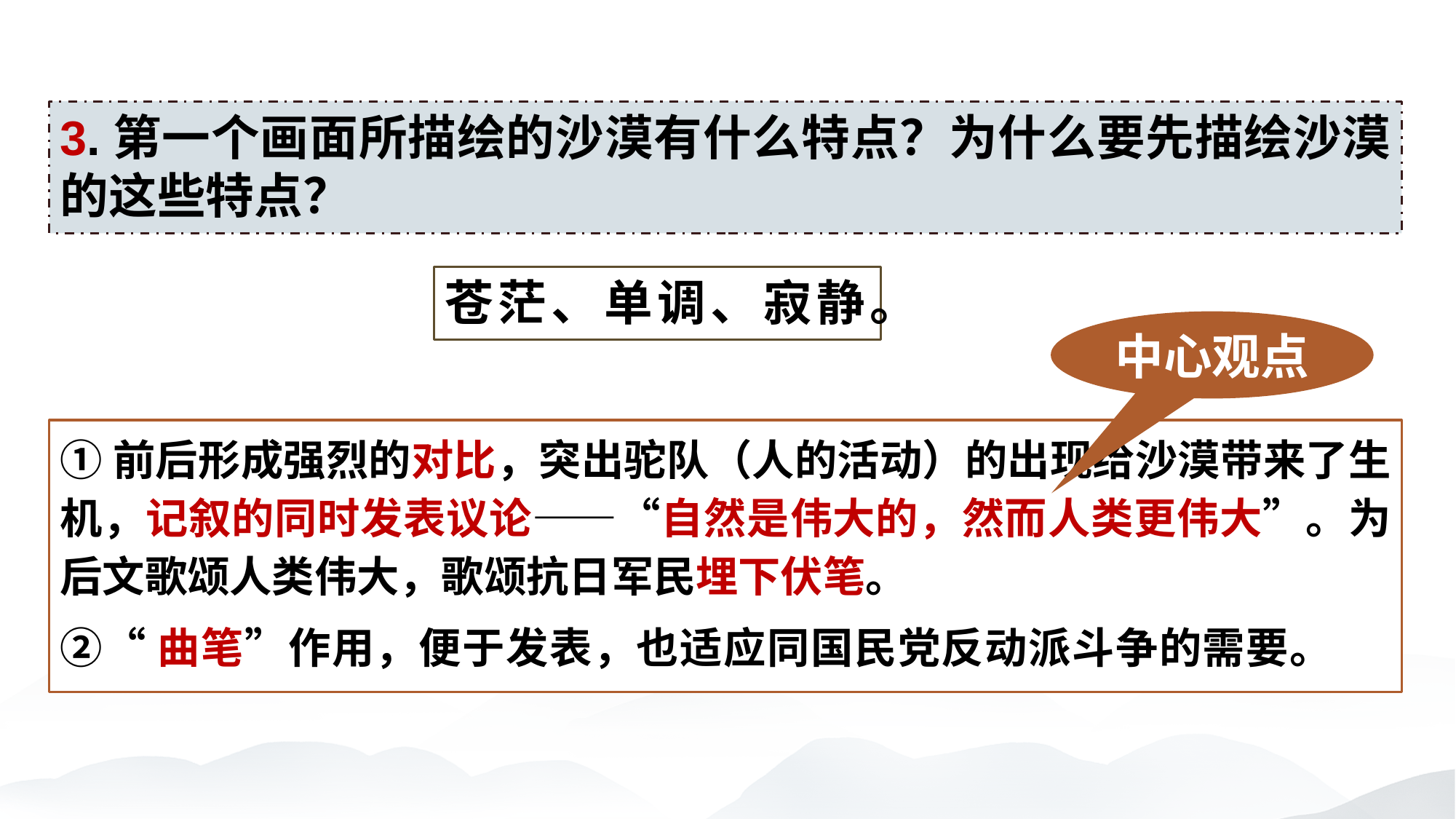

3.第一个画面所描绘的沙漠有什么特点？为什么要先描绘沙漠的这些特点？
苍茫、单调、寂静。

中心观点
①前后形成强烈的对比，突出驼队（人的活动）的出现给沙漠带来了生机，记叙的同时发表议论——“自然是伟大的，然而人类更伟大”。为后文歌颂人类伟大，歌颂抗日军民埋下伏笔。

②“曲笔”作用，便于发表，也适应同国民党反动派斗争的需要。